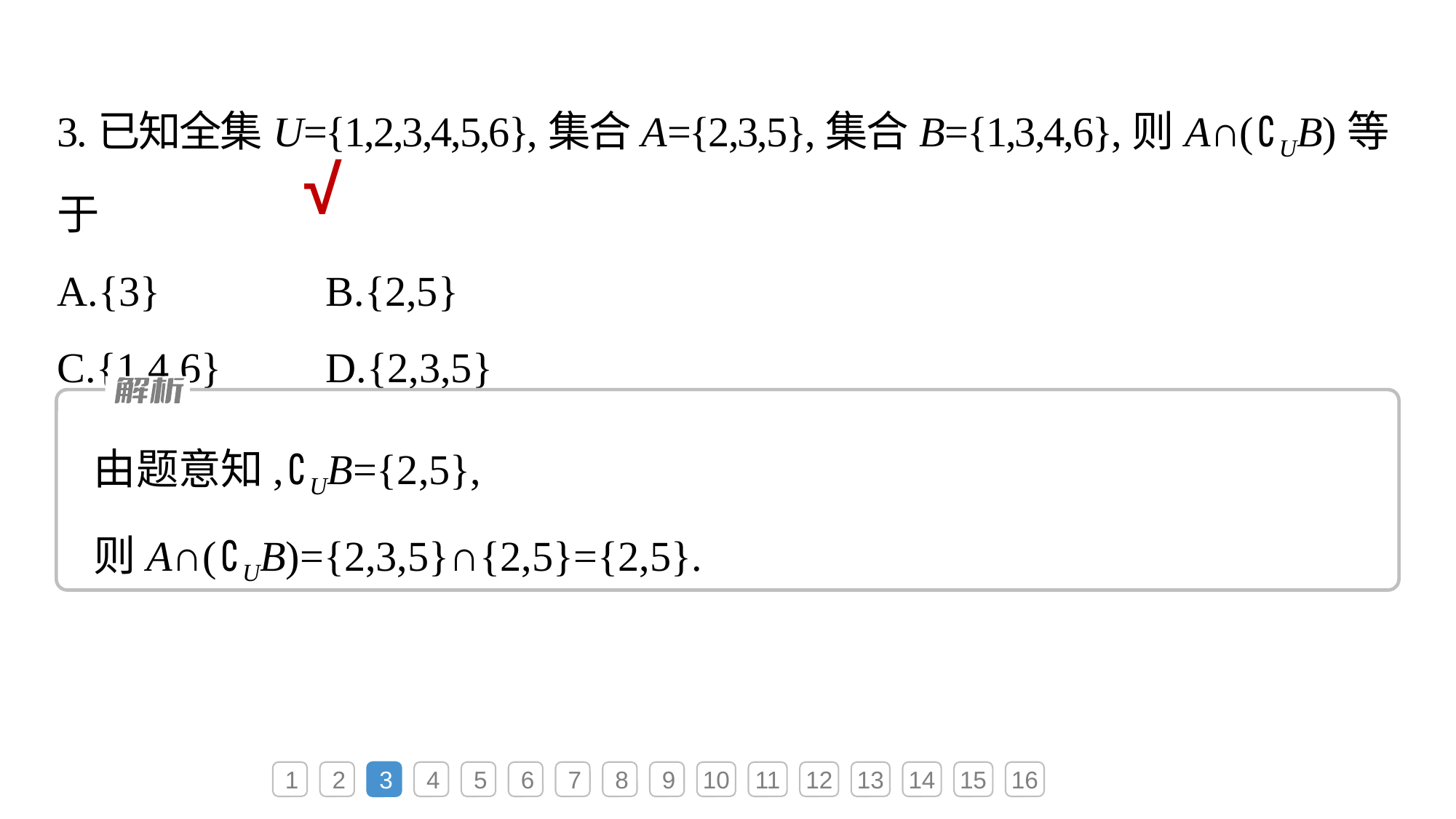

3.已知全集U={1,2,3,4,5,6},集合A={2,3,5},集合B={1,3,4,6},则A∩(∁UB)等于
A.{3}	B.{2,5}
C.{1,4,6}	D.{2,3,5}
√

由题意知,∁UB={2,5},
则A∩(∁UB)={2,3,5}∩{2,5}={2,5}.
1
2
3
4
5
6
7
8
9
10
11
12
13
14
15
16